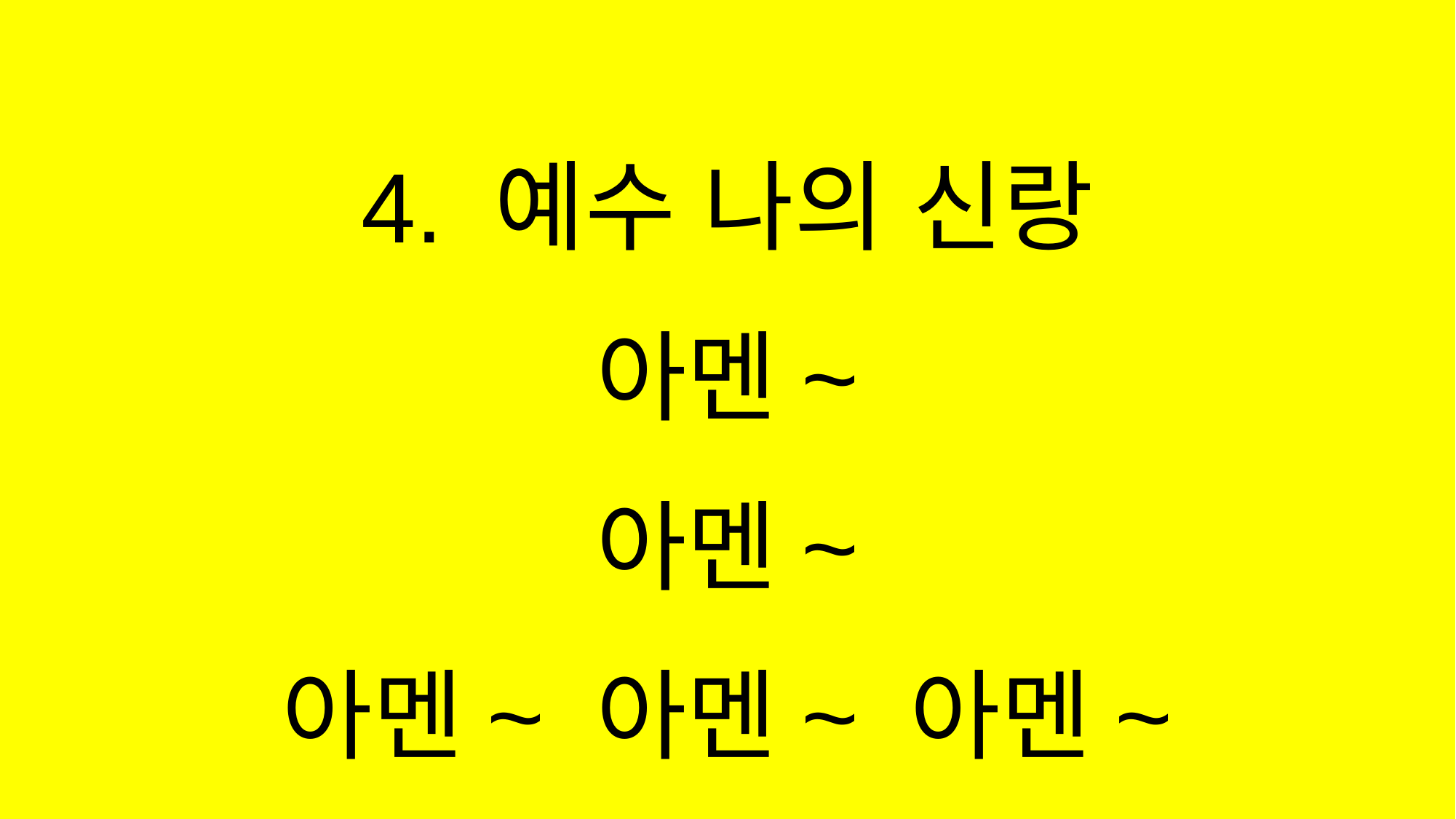

#
4. 예수 나의 신랑

아멘~

아멘~

아멘~ 아멘~ 아멘~